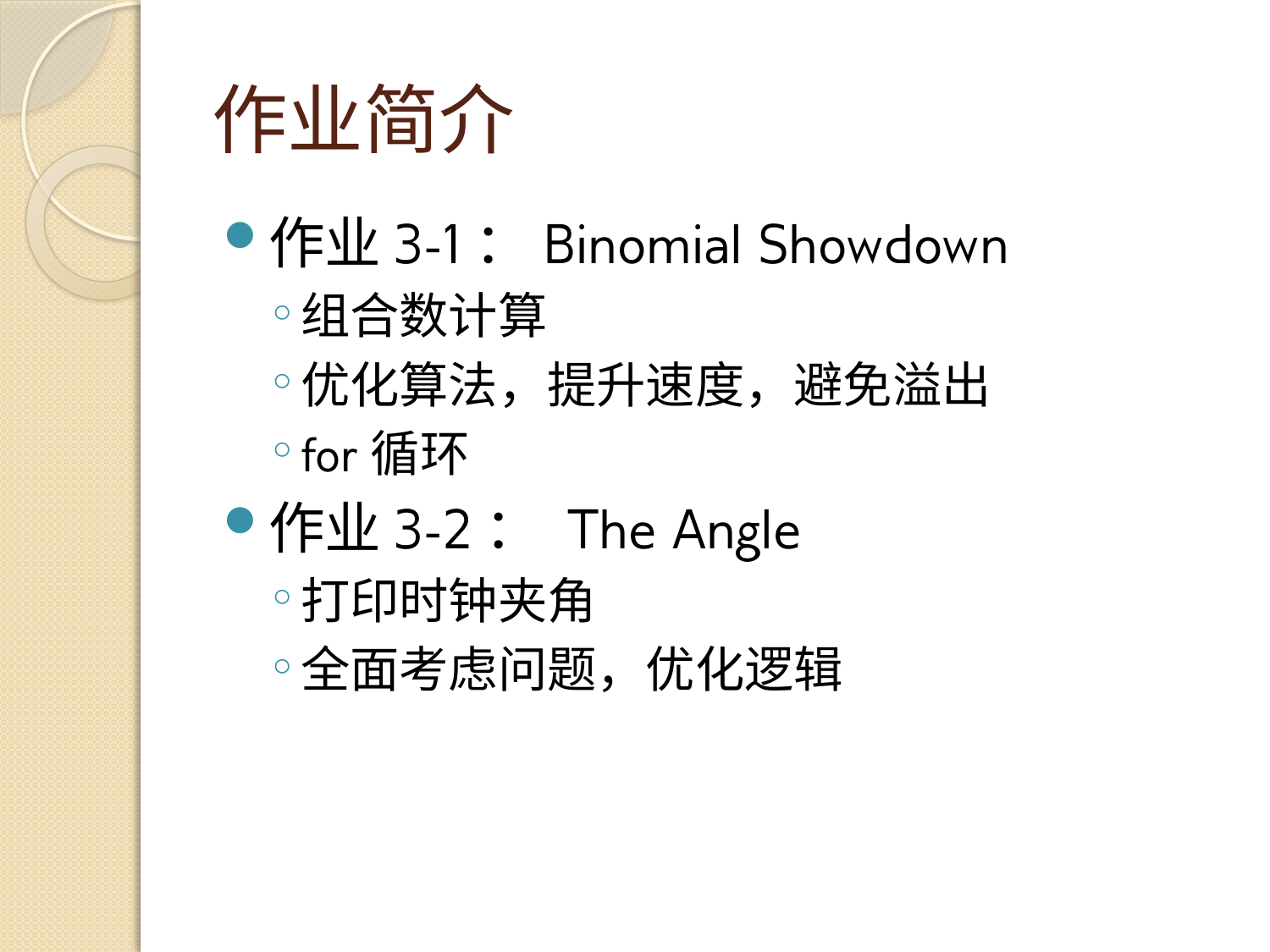

# 作业简介
作业3-1：Binomial Showdown
组合数计算
优化算法，提升速度，避免溢出
for循环
作业3-2： The Angle
打印时钟夹角
全面考虑问题，优化逻辑